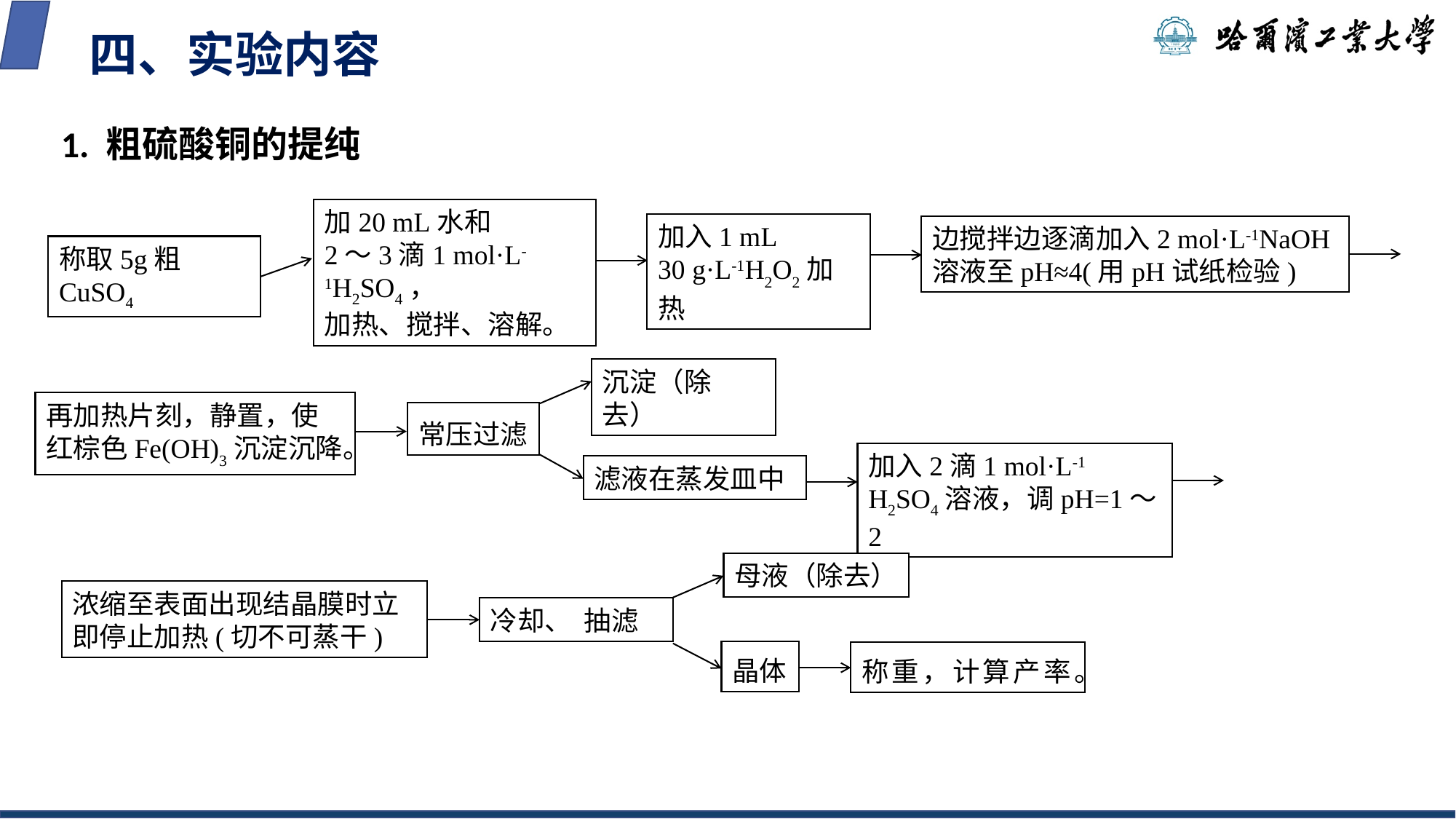

# 四、实验内容
1. 粗硫酸铜的提纯
加20 mL水和
2～3滴1 mol·L-1H2SO4，
加热、搅拌、溶解。
加入1 mL
30 g·L-1H2O2加热
边搅拌边逐滴加入2 mol·L-1NaOH溶液至pH≈4(用pH试纸检验)
称取5g粗CuSO4
沉淀（除去）

常压过滤
加入2滴1 mol·L-1 H2SO4溶液，调pH=1～2
滤液在蒸发皿中
再加热片刻，静置，使红棕色Fe(OH)3沉淀沉降。
母液（除去）
浓缩至表面出现结晶膜时立即停止加热(切不可蒸干)
冷却、  抽滤
晶体
称重，计算产率。